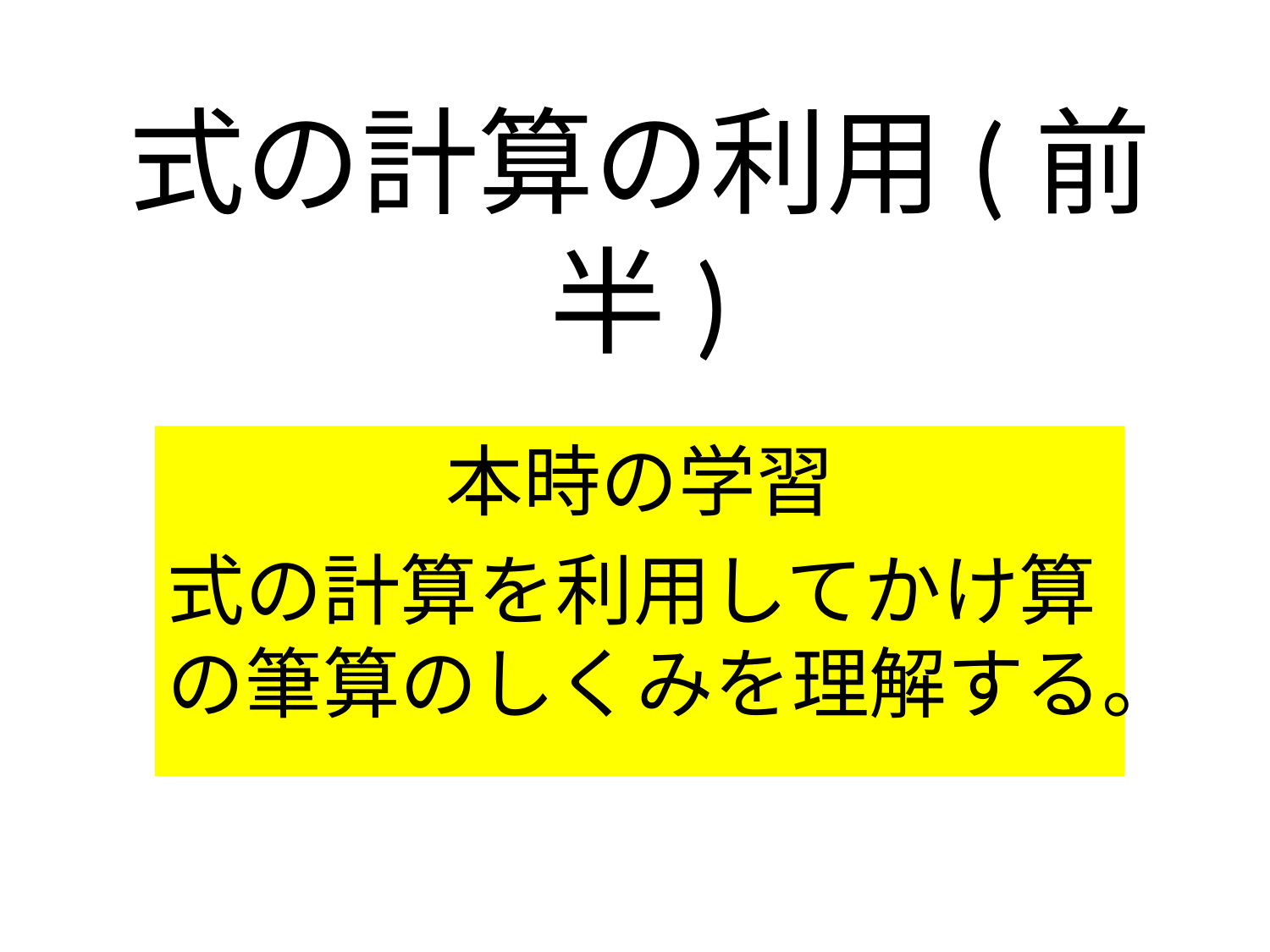

# 式の計算の利用(前半)
本時の学習
式の計算を利用してかけ算の筆算のしくみを理解する。